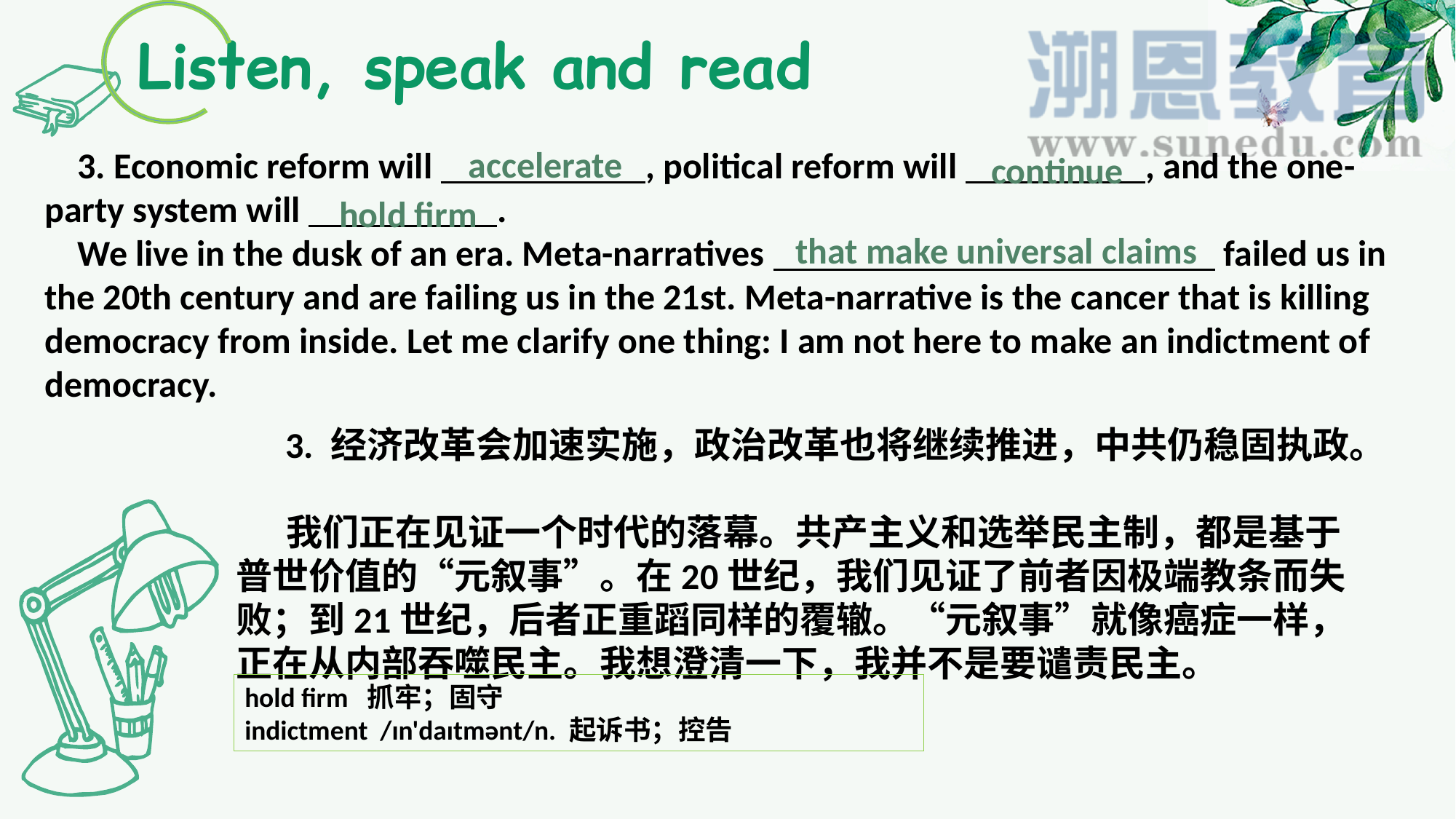

Listen, speak and read

accelerate
    3. Economic reform will                          , political reform will                       , and the one-party system will                        .
    We live in the dusk of an era. Meta-narratives                                                        failed us in the 20th century and are failing us in the 21st. Meta-narrative is the cancer that is killing democracy from inside. Let me clarify one thing: I am not here to make an indictment of democracy.
continue
hold firm
that make universal claims
      3. 经济改革会加速实施，政治改革也将继续推进，中共仍稳固执政。
     我们正在见证一个时代的落幕。共产主义和选举民主制，都是基于普世价值的“元叙事”。在20世纪，我们见证了前者因极端教条而失败；到21世纪，后者正重蹈同样的覆辙。“元叙事”就像癌症一样，正在从内部吞噬民主。我想澄清一下，我并不是要谴责民主。

hold firm  抓牢；固守
indictment  /ɪn'daɪtmənt/n. 起诉书；控告